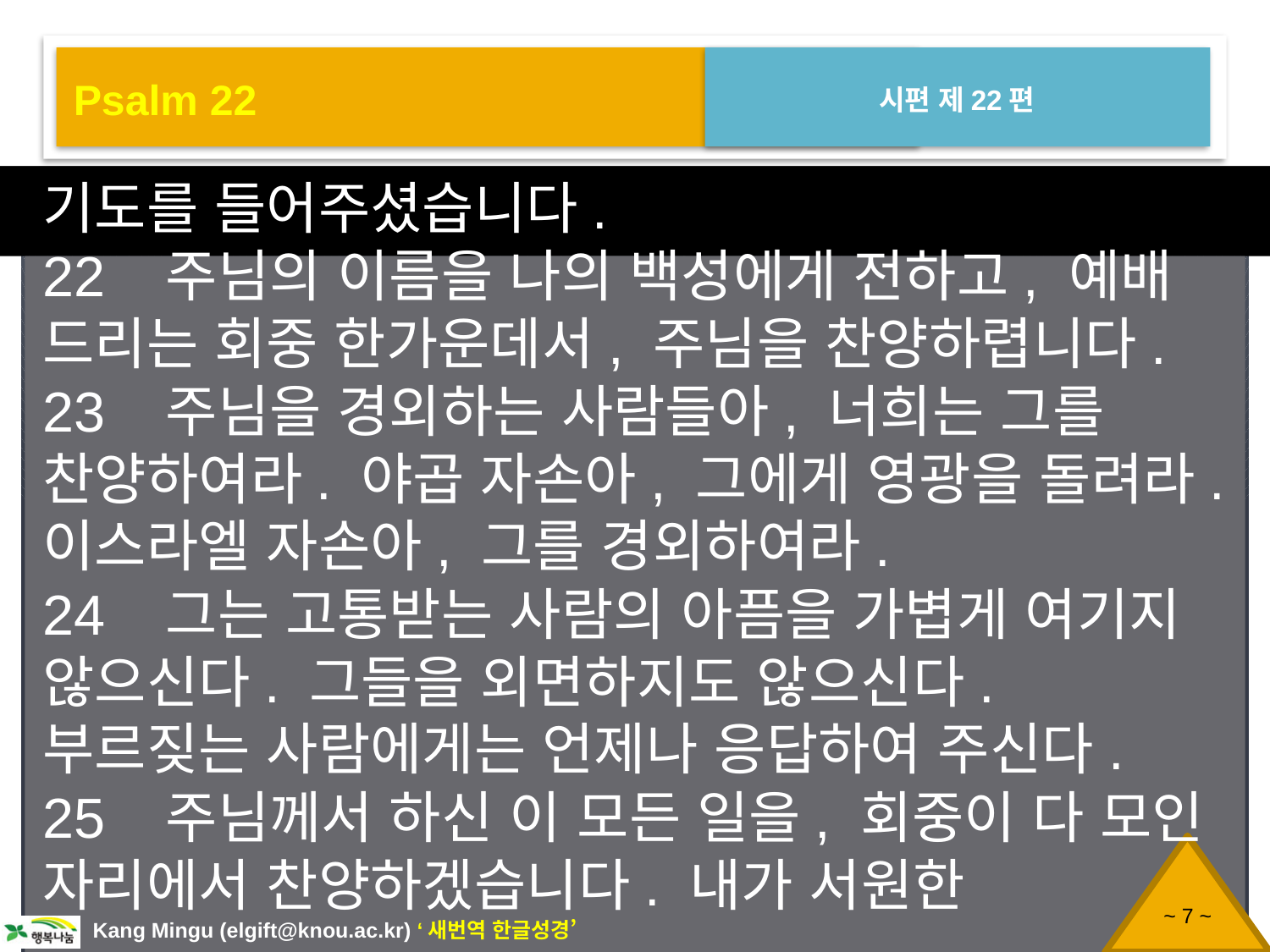

Psalm 22
시편 제22편
기도를 들어주셨습니다.
22   주님의 이름을 나의 백성에게 전하고, 예배 드리는 회중 한가운데서, 주님을 찬양하렵니다.
23   주님을 경외하는 사람들아, 너희는 그를 찬양하여라. 야곱 자손아, 그에게 영광을 돌려라. 이스라엘 자손아, 그를 경외하여라.
24   그는 고통받는 사람의 아픔을 가볍게 여기지 않으신다. 그들을 외면하지도 않으신다. 부르짖는 사람에게는 언제나 응답하여 주신다.
25   주님께서 하신 이 모든 일을, 회중이 다 모인 자리에서 찬양하겠습니다. 내가 서원한